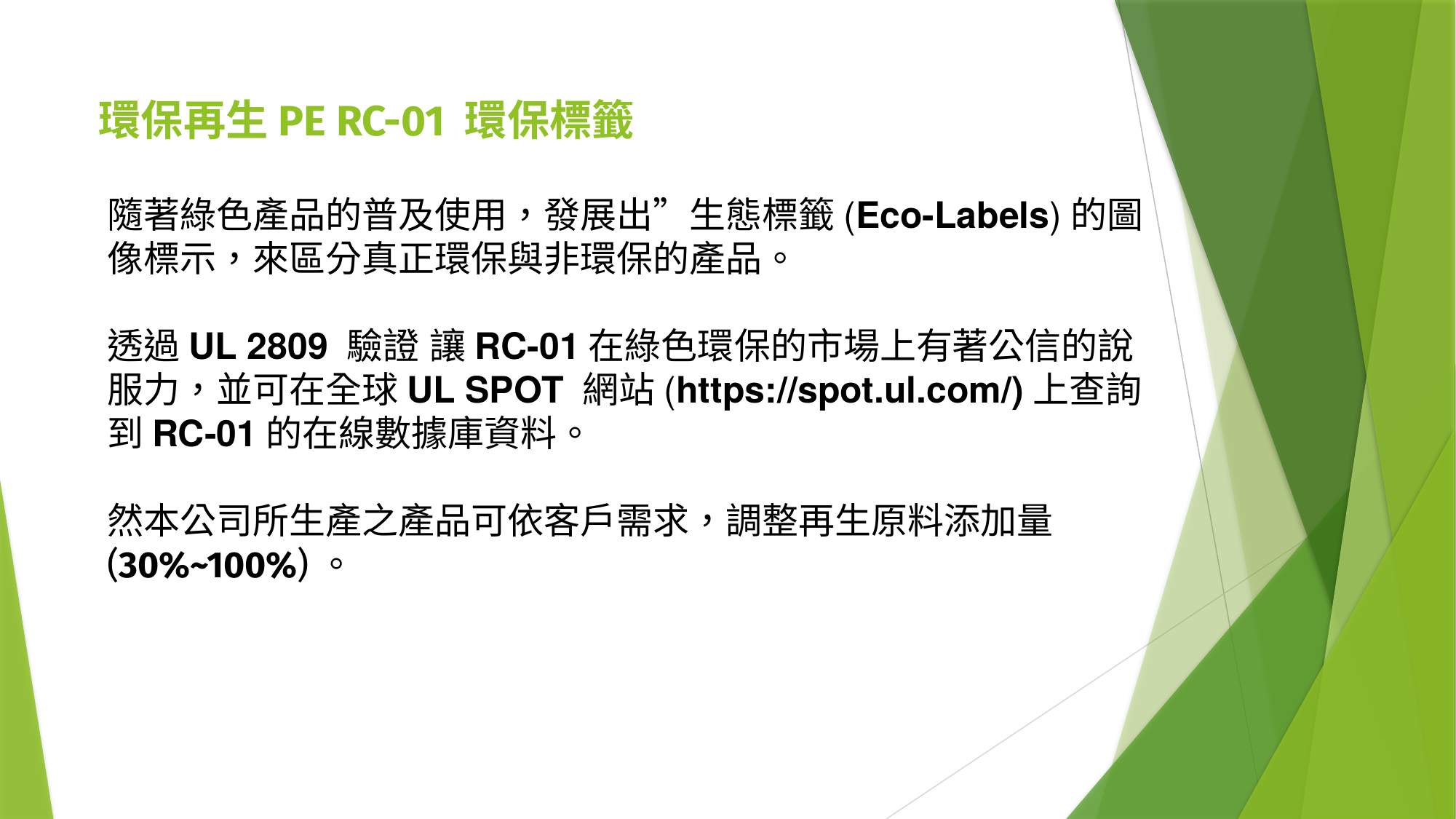

環保再生PE RC-01 環保標籤
隨著綠色產品的普及使用，發展出”生態標籤(Eco-Labels)的圖像標示，來區分真正環保與非環保的產品。

透過UL 2809 驗證 讓RC-01在綠色環保的市場上有著公信的說服力，並可在全球UL SPOT 網站(https://spot.ul.com/)上查詢到RC-01的在線數據庫資料。

然本公司所生產之產品可依客戶需求，調整再生原料添加量(30%~100%)。